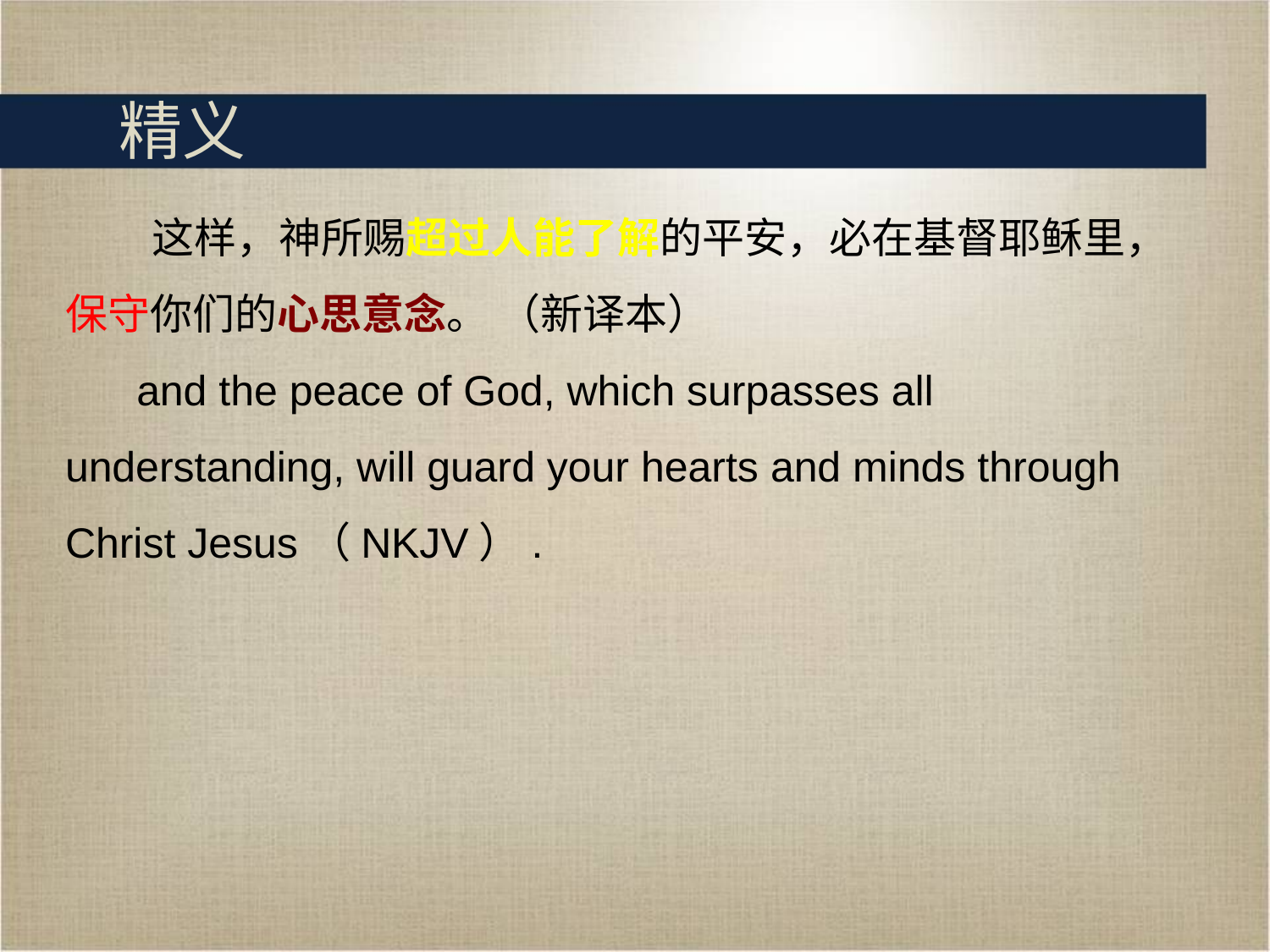

# 精义
        这样，神所赐超过人能了解的平安，必在基督耶稣里，保守你们的心思意念。 （新译本）
      and the peace of God, which surpasses all understanding, will guard your hearts and minds through Christ Jesus（NKJV）.